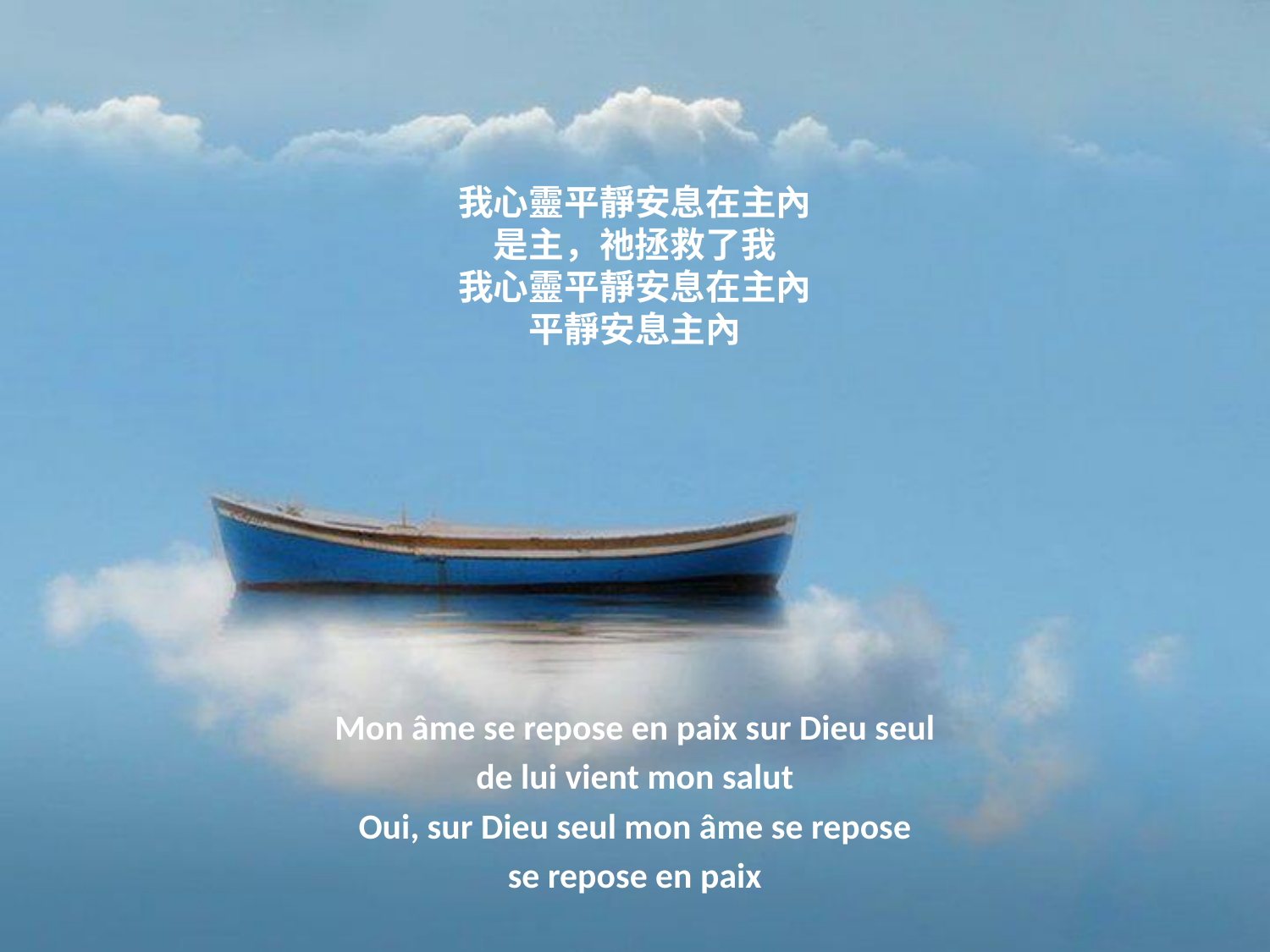

# 我心靈平靜安息在主內 是主，祂拯救了我 我心靈平靜安息在主內 平靜安息主內
Mon âme se repose en paix sur Dieu seul
de lui vient mon salut
Oui, sur Dieu seul mon âme se repose
se repose en paix